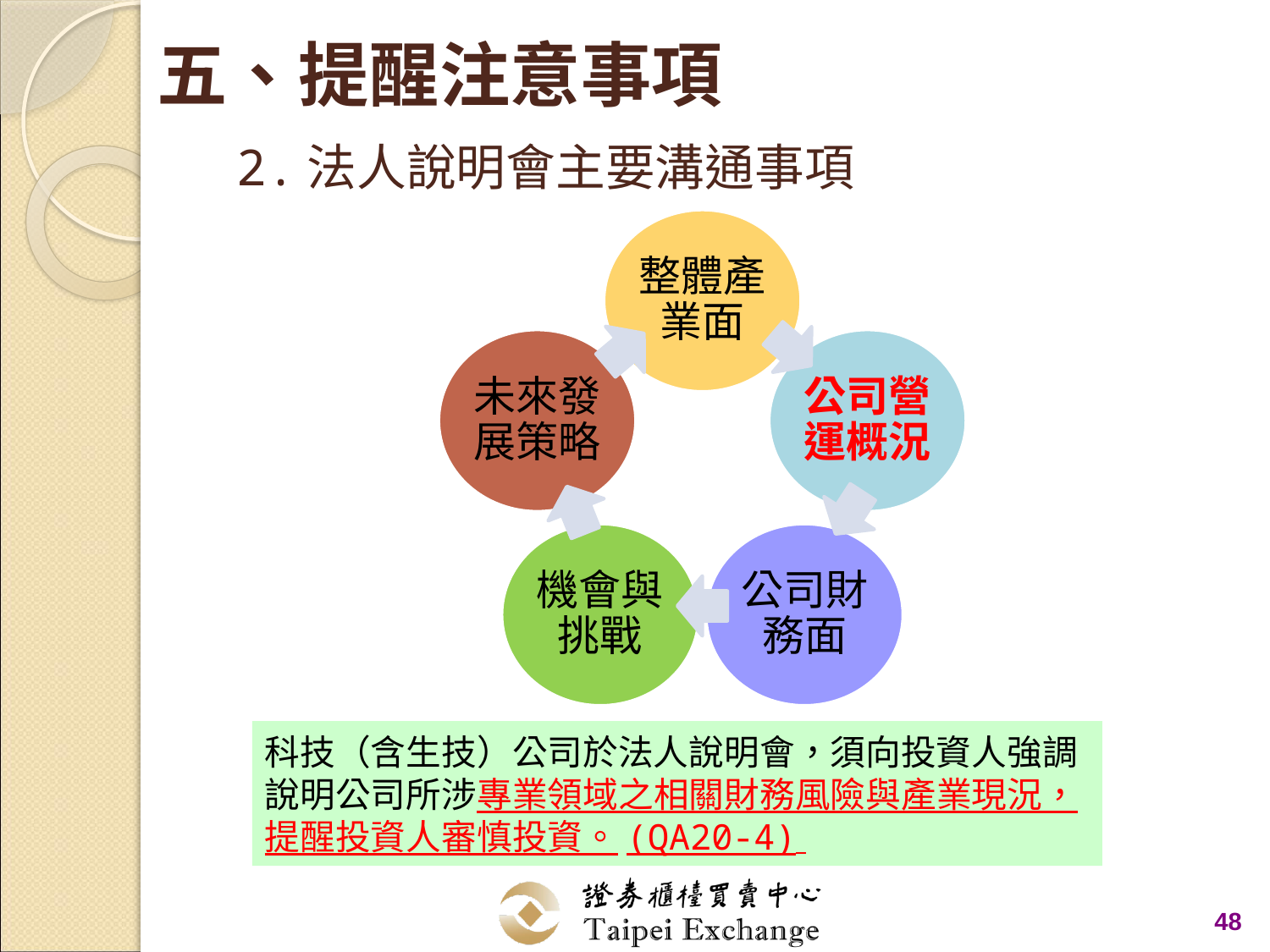

# 五、提醒注意事項 2.法人說明會主要溝通事項
整體產業面

公司營運概況

公司財務面

機會與挑戰

未來發展策略

科技（含生技）公司於法人說明會，須向投資人強調
說明公司所涉專業領域之相關財務風險與產業現況，
提醒投資人審慎投資。(QA20-4)

48